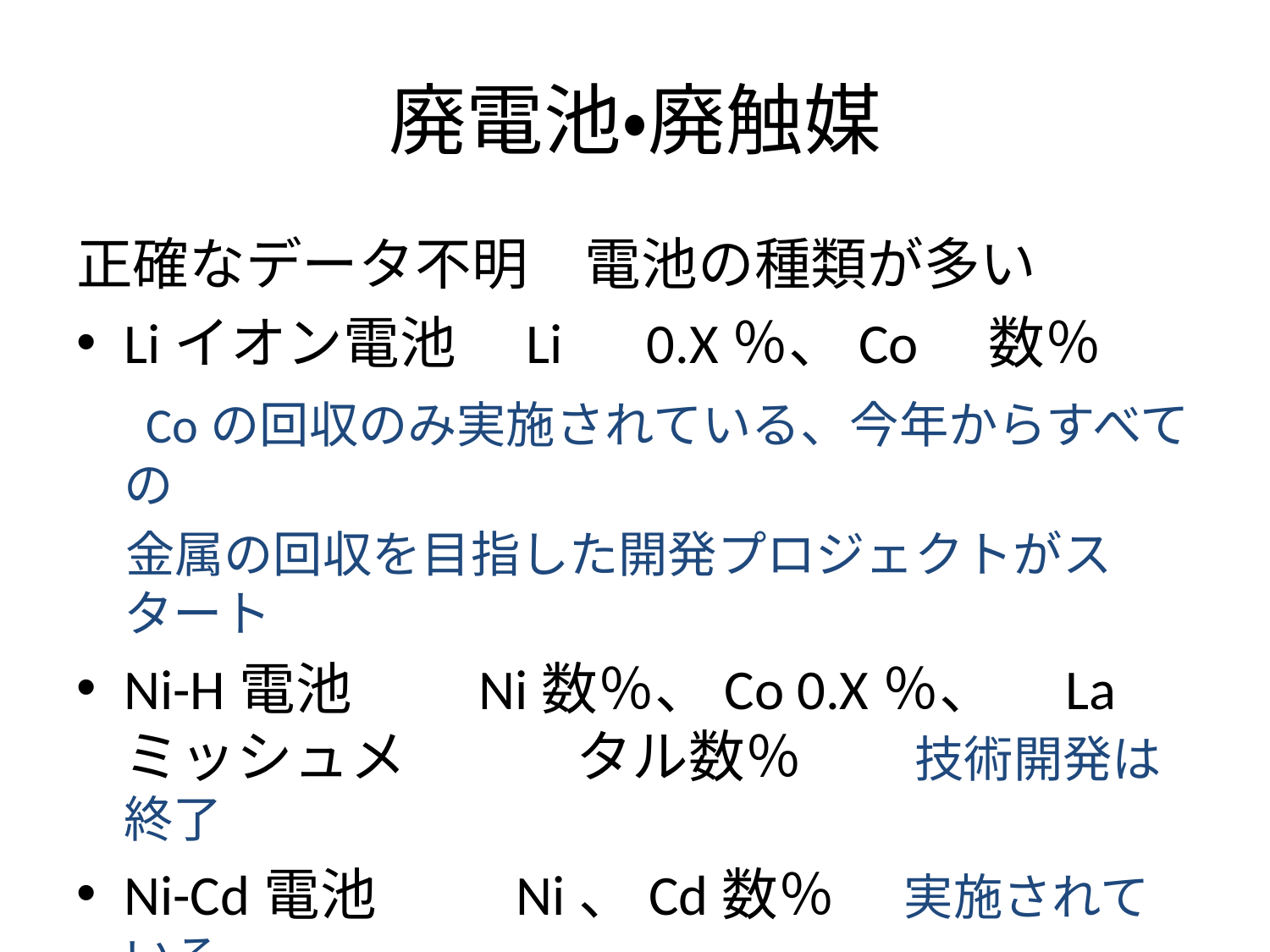

# 廃電池・廃触媒
正確なデータ不明　電池の種類が多い
Liイオン電池　Li　0.X％、Co　数％
　Coの回収のみ実施されている、今年からすべての
　金属の回収を目指した開発プロジェクトがスタート
Ni-H電池　　Ni数％、Co 0.X％、　Laミッシュメ　　　タル数％　　技術開発は終了
Ni-Cd電池　　 Ni、Cd数％ 　実施されている
触媒は国際的な流通が存在、ほぼ100％の回収